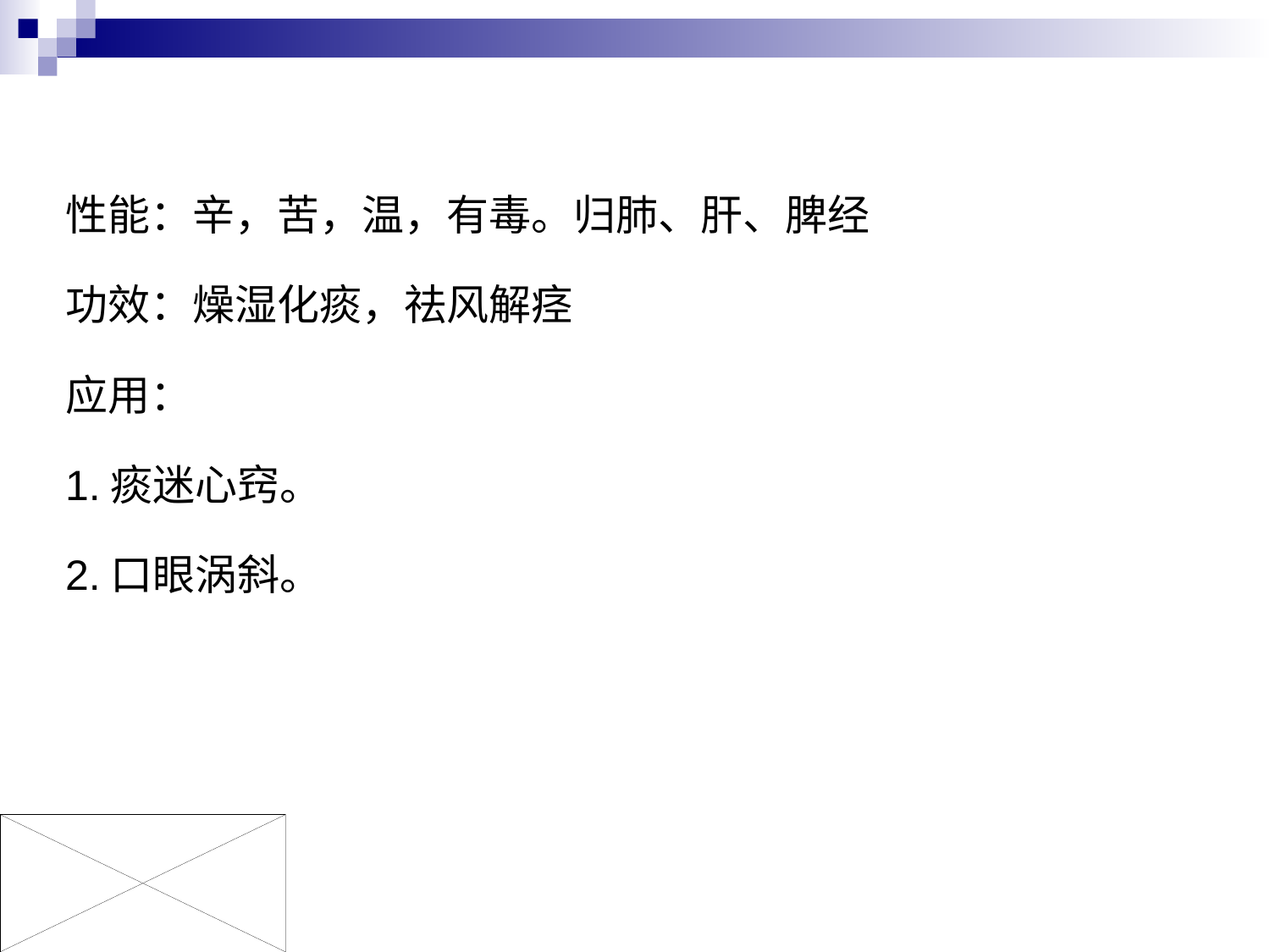

性能：辛，苦，温，有毒。归肺、肝、脾经
功效：燥湿化痰，祛风解痉
应用：
1.痰迷心窍。
2.口眼涡斜。